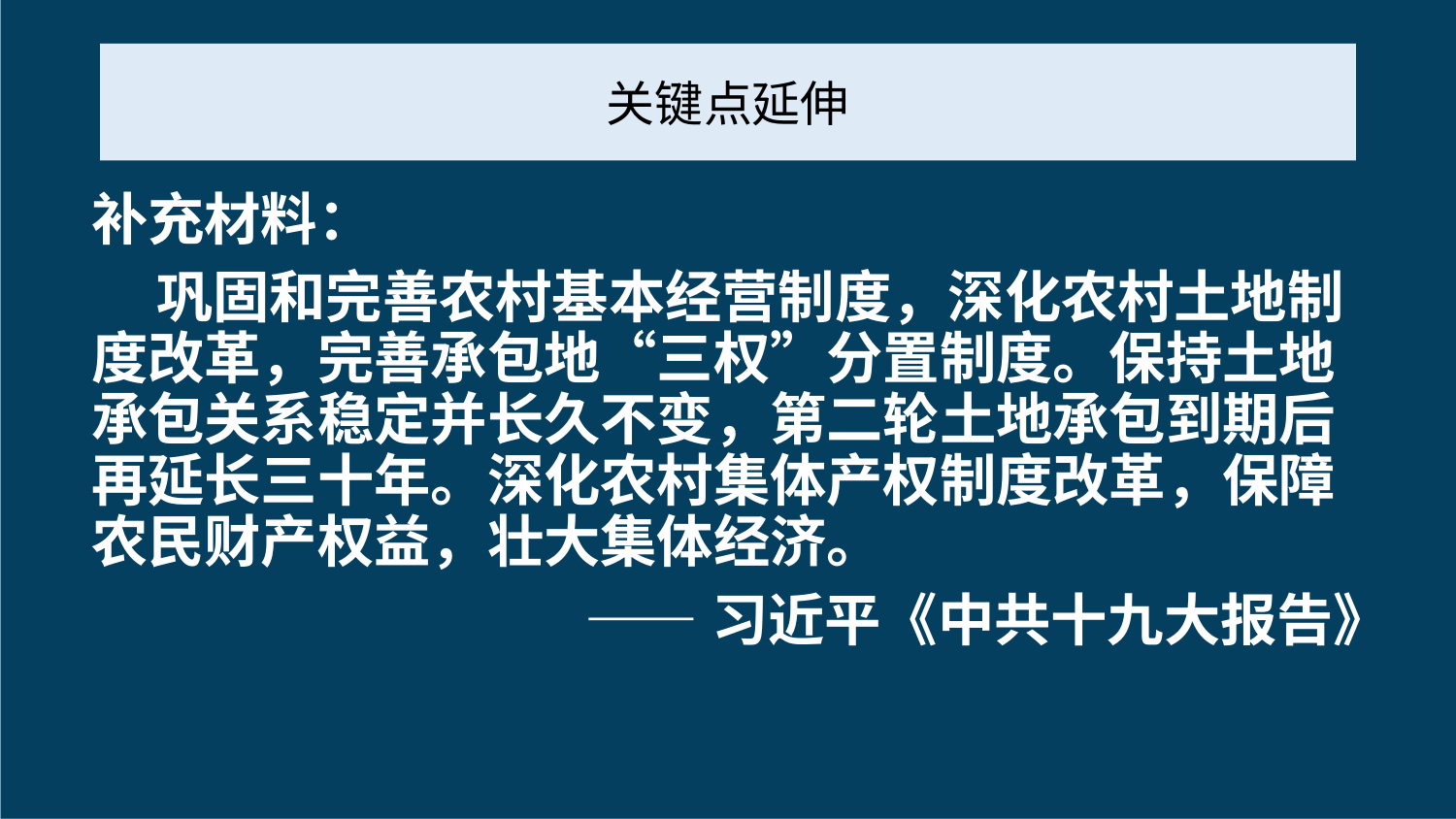

# 关键点延伸
补充材料：
    巩固和完善农村基本经营制度，深化农村土地制度改革，完善承包地“三权”分置制度。保持土地承包关系稳定并长久不变，第二轮土地承包到期后再延长三十年。深化农村集体产权制度改革，保障农民财产权益，壮大集体经济。
——习近平《中共十九大报告》